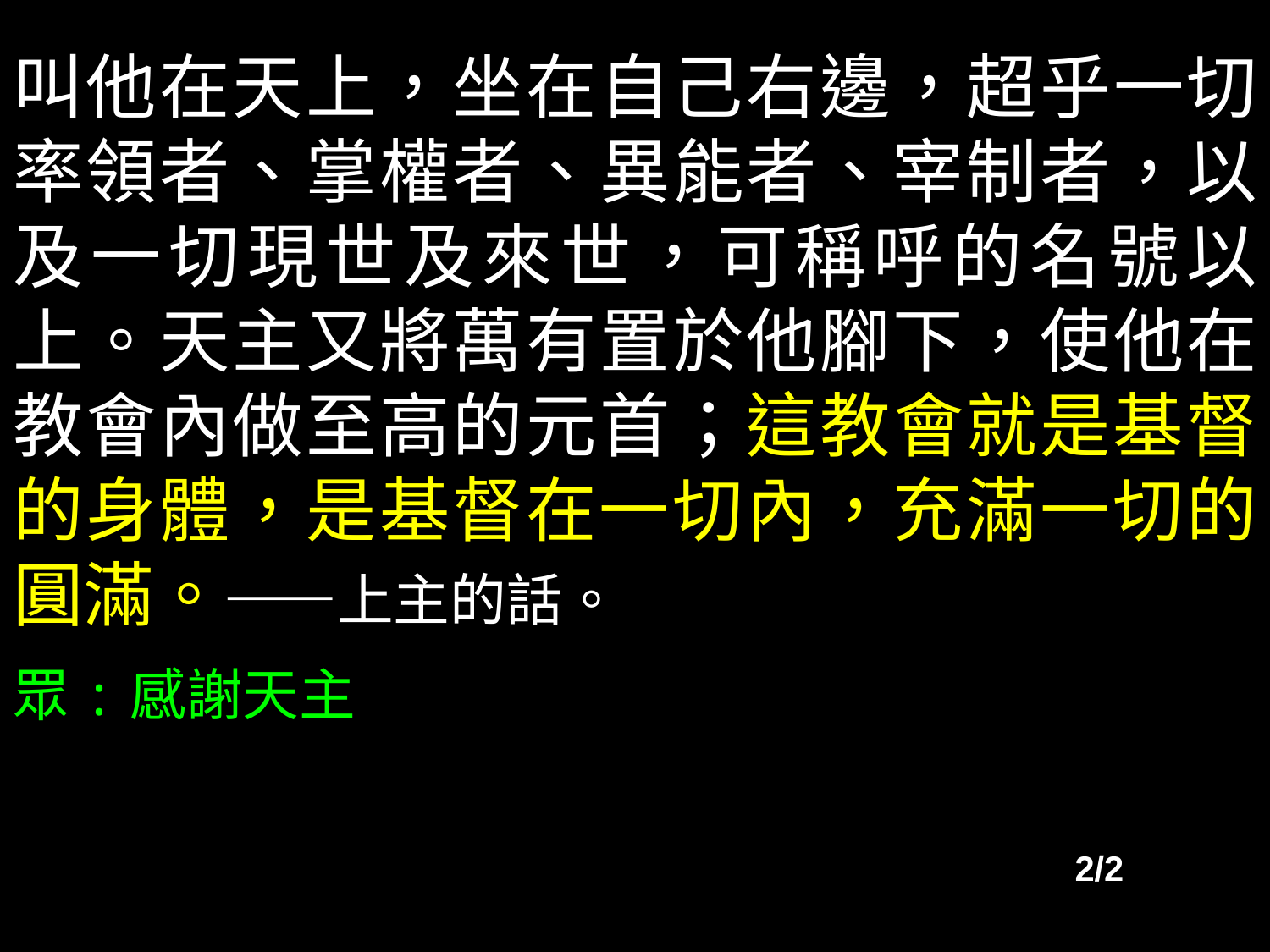

叫他在天上，坐在自己右邊，超乎一切率領者、掌權者、異能者、宰制者，以及一切現世及來世，可稱呼的名號以上。天主又將萬有置於他腳下，使他在教會內做至高的元首；這教會就是基督的身體，是基督在一切內，充滿一切的圓滿。——上主的話。
眾:感謝天主

2/2